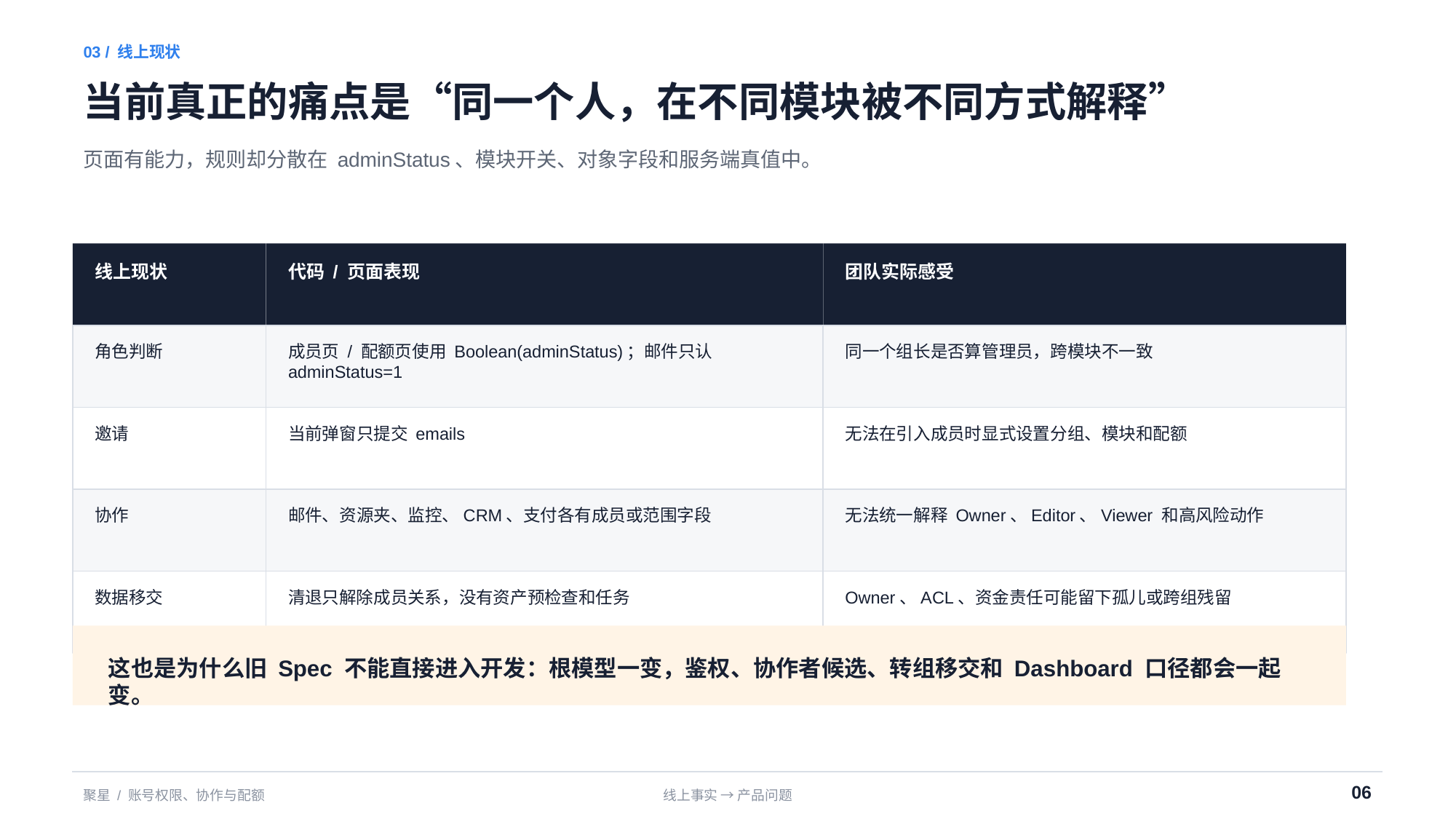

03 / 线上现状
当前真正的痛点是“同一个人，在不同模块被不同方式解释”
页面有能力，规则却分散在 adminStatus、模块开关、对象字段和服务端真值中。

线上现状
代码 / 页面表现
团队实际感受

角色判断
成员页 / 配额页使用 Boolean(adminStatus)；邮件只认 adminStatus=1
同一个组长是否算管理员，跨模块不一致

邀请
当前弹窗只提交 emails
无法在引入成员时显式设置分组、模块和配额

协作
邮件、资源夹、监控、CRM、支付各有成员或范围字段
无法统一解释 Owner、Editor、Viewer 和高风险动作

数据移交
清退只解除成员关系，没有资产预检查和任务
Owner、ACL、资金责任可能留下孤儿或跨组残留

这也是为什么旧 Spec 不能直接进入开发：根模型一变，鉴权、协作者候选、转组移交和 Dashboard 口径都会一起变。

06
聚星 / 账号权限、协作与配额
线上事实 → 产品问题